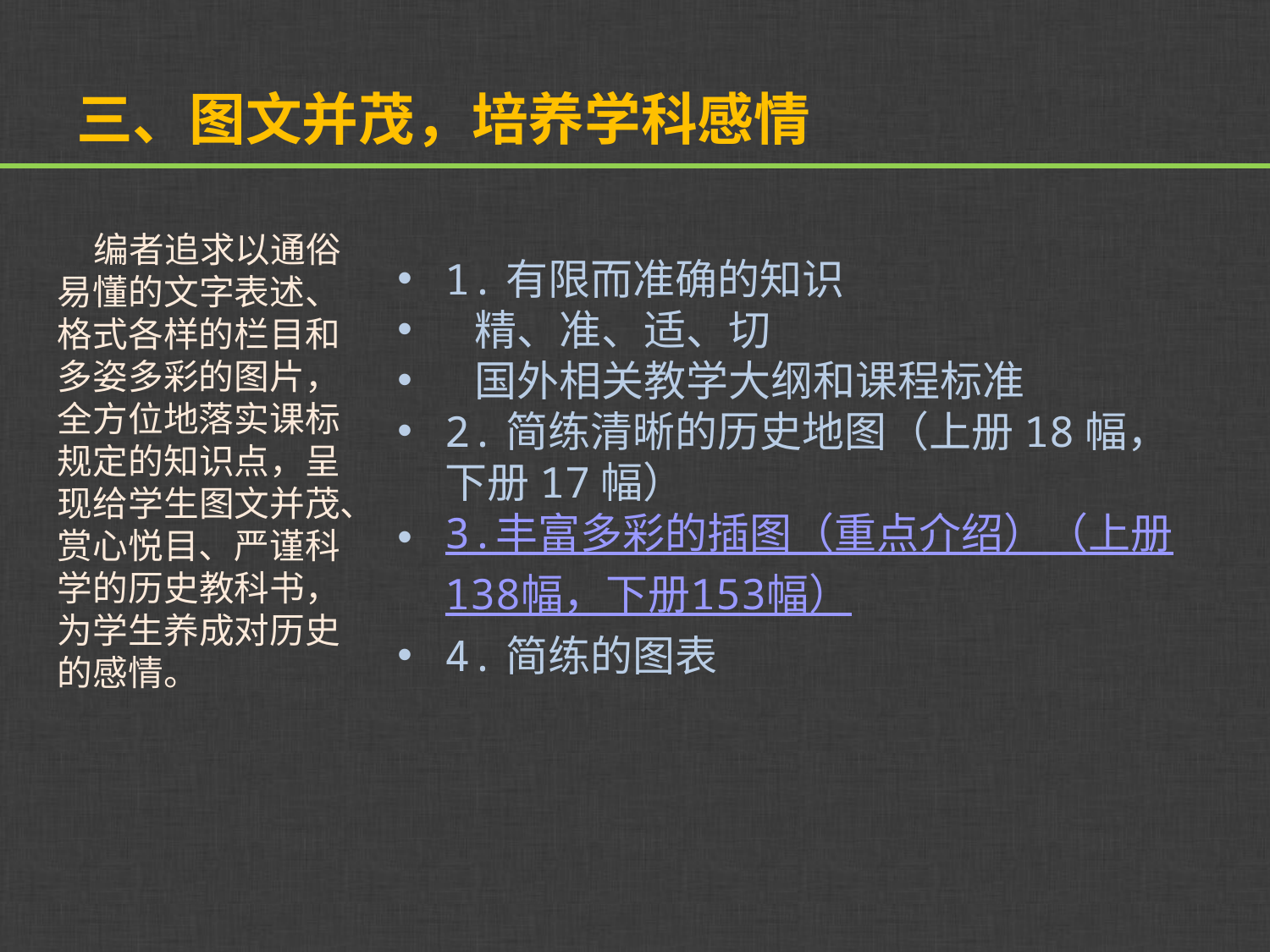

# 三、图文并茂，培养学科感情
    编者追求以通俗易懂的文字表述、格式各样的栏目和多姿多彩的图片，全方位地落实课标规定的知识点，呈现给学生图文并茂、赏心悦目、严谨科学的历史教科书，为学生养成对历史的感情。
1.有限而准确的知识
  精、准、适、切
  国外相关教学大纲和课程标准
2.简练清晰的历史地图（上册18幅，下册17幅）
3.丰富多彩的插图（重点介绍）（上册138幅，下册153幅）
4.简练的图表